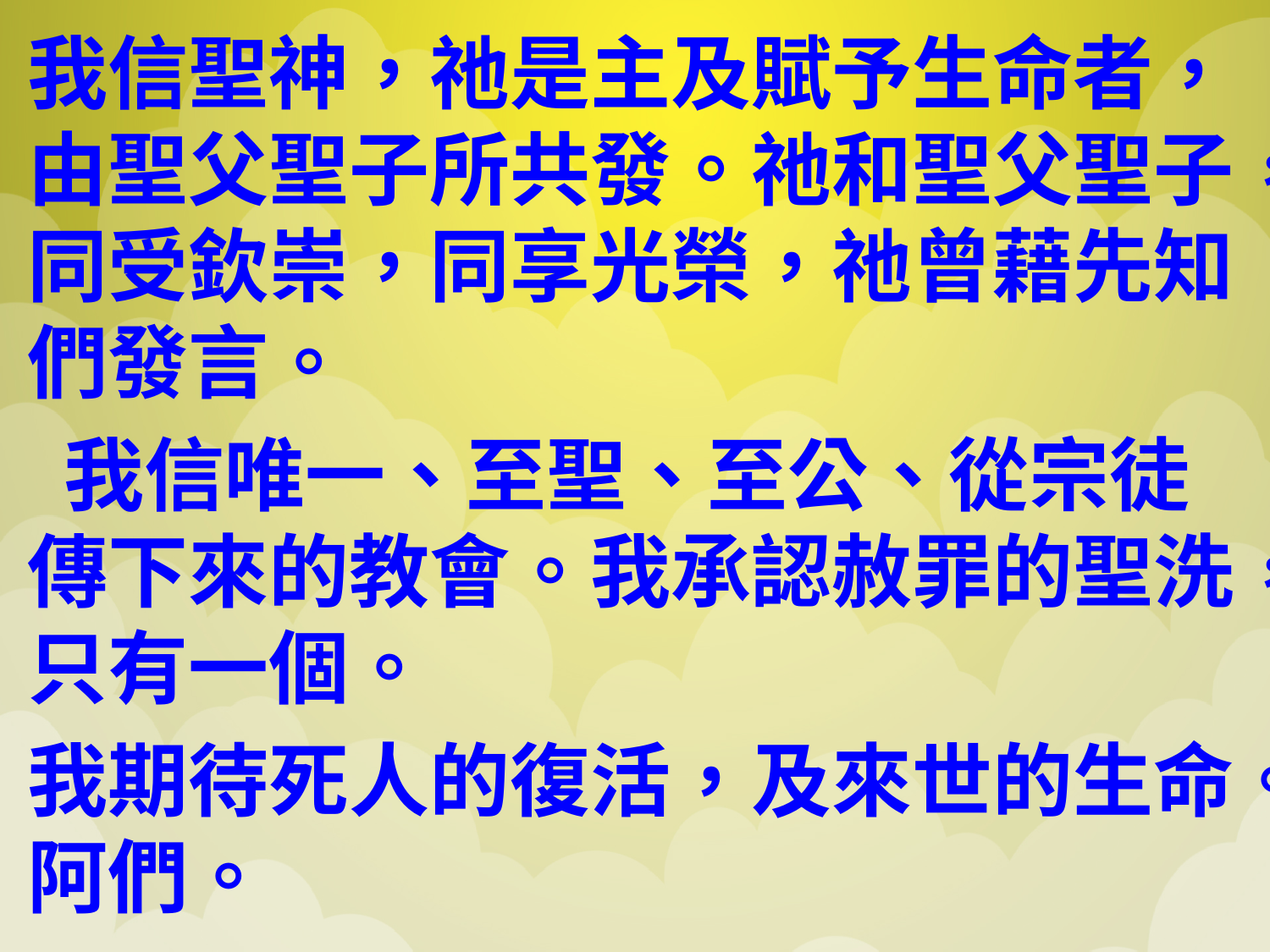

我信聖神，祂是主及賦予生命者，由聖父聖子所共發。祂和聖父聖子，同受欽崇，同享光榮，祂曾藉先知們發言。
 我信唯一、至聖、至公、從宗徒傳下來的教會。我承認赦罪的聖洗，只有一個。
我期待死人的復活，及來世的生命。阿們。